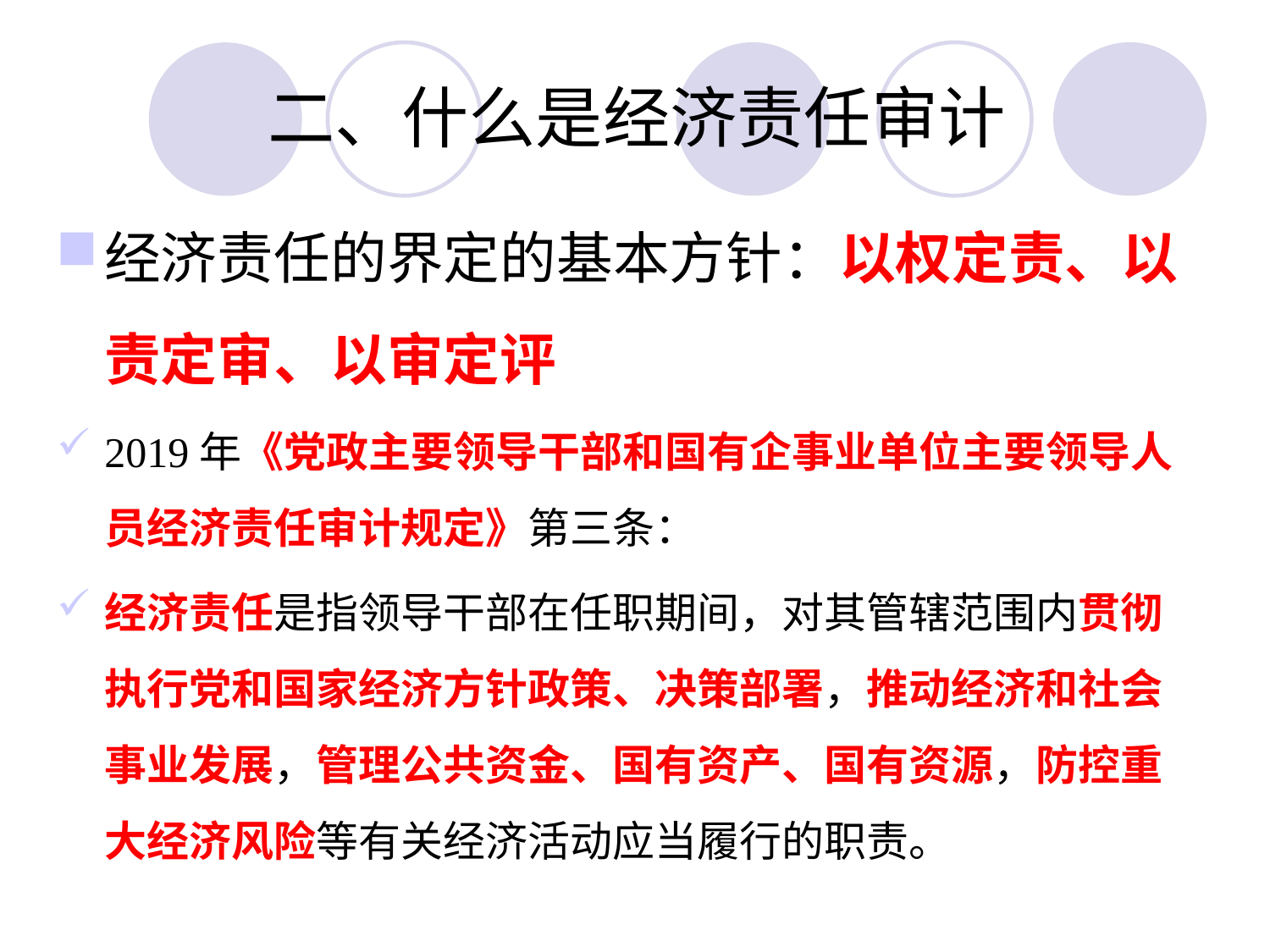

# 二、什么是经济责任审计
经济责任的界定的基本方针：以权定责、以责定审、以审定评
2019年《党政主要领导干部和国有企事业单位主要领导人员经济责任审计规定》第三条：
经济责任是指领导干部在任职期间，对其管辖范围内贯彻执行党和国家经济方针政策、决策部署，推动经济和社会事业发展，管理公共资金、国有资产、国有资源，防控重大经济风险等有关经济活动应当履行的职责。